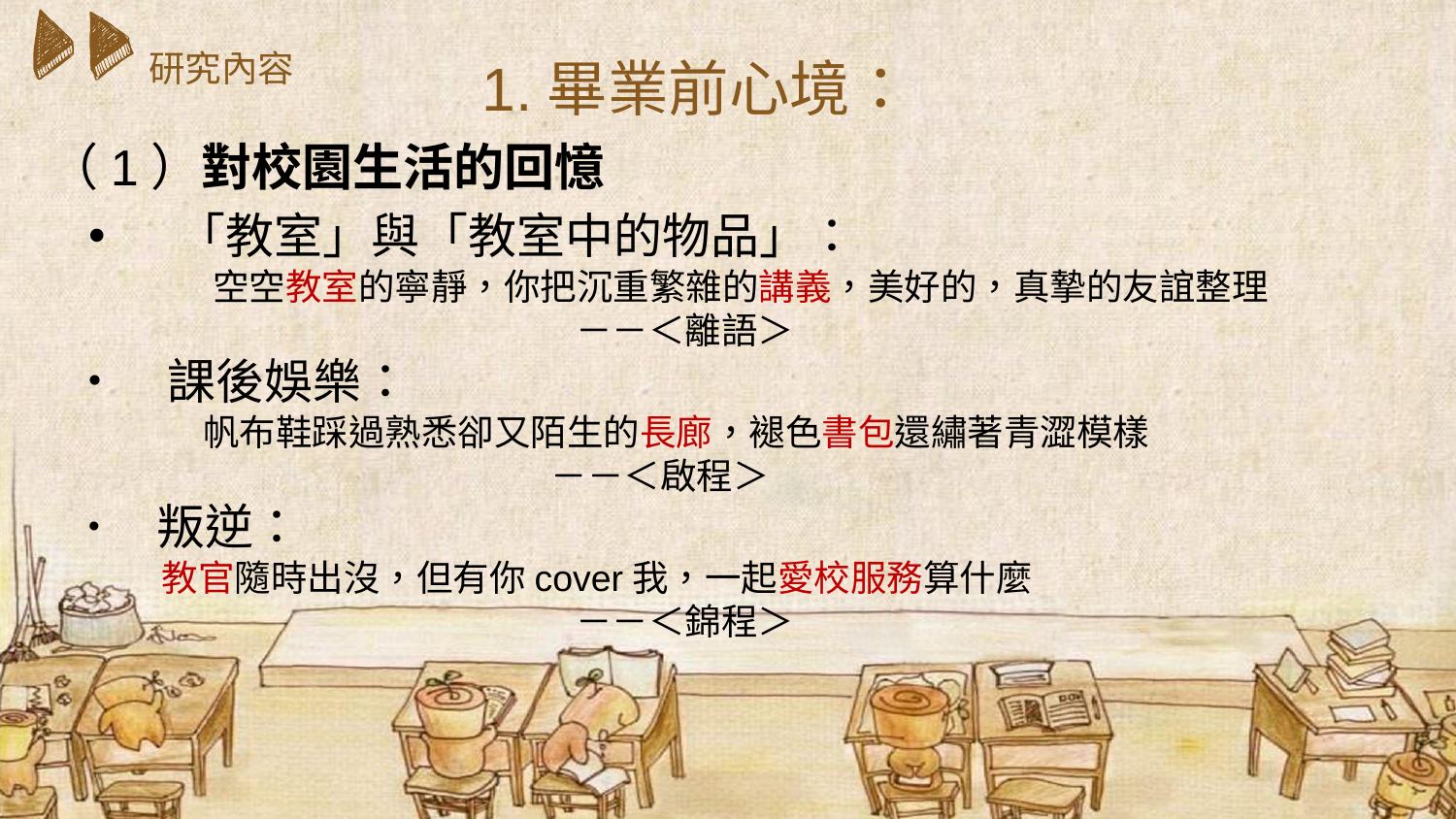

1.畢業前心境：

研究內容
（1）對校園生活的回憶

  「教室」與「教室中的物品」：
              空空教室的寧靜，你把沉重繁雜的講義，美好的，真摯的友誼整理
                                                          －－＜離語＞
   課後娛樂：
              帆布鞋踩過熟悉卻又陌生的長廊，褪色書包還繡著青澀模樣
                                                       －－＜啟程＞
  叛逆：
         教官隨時出沒，但有你cover我，一起愛校服務算什麼
                                                          －－＜錦程＞